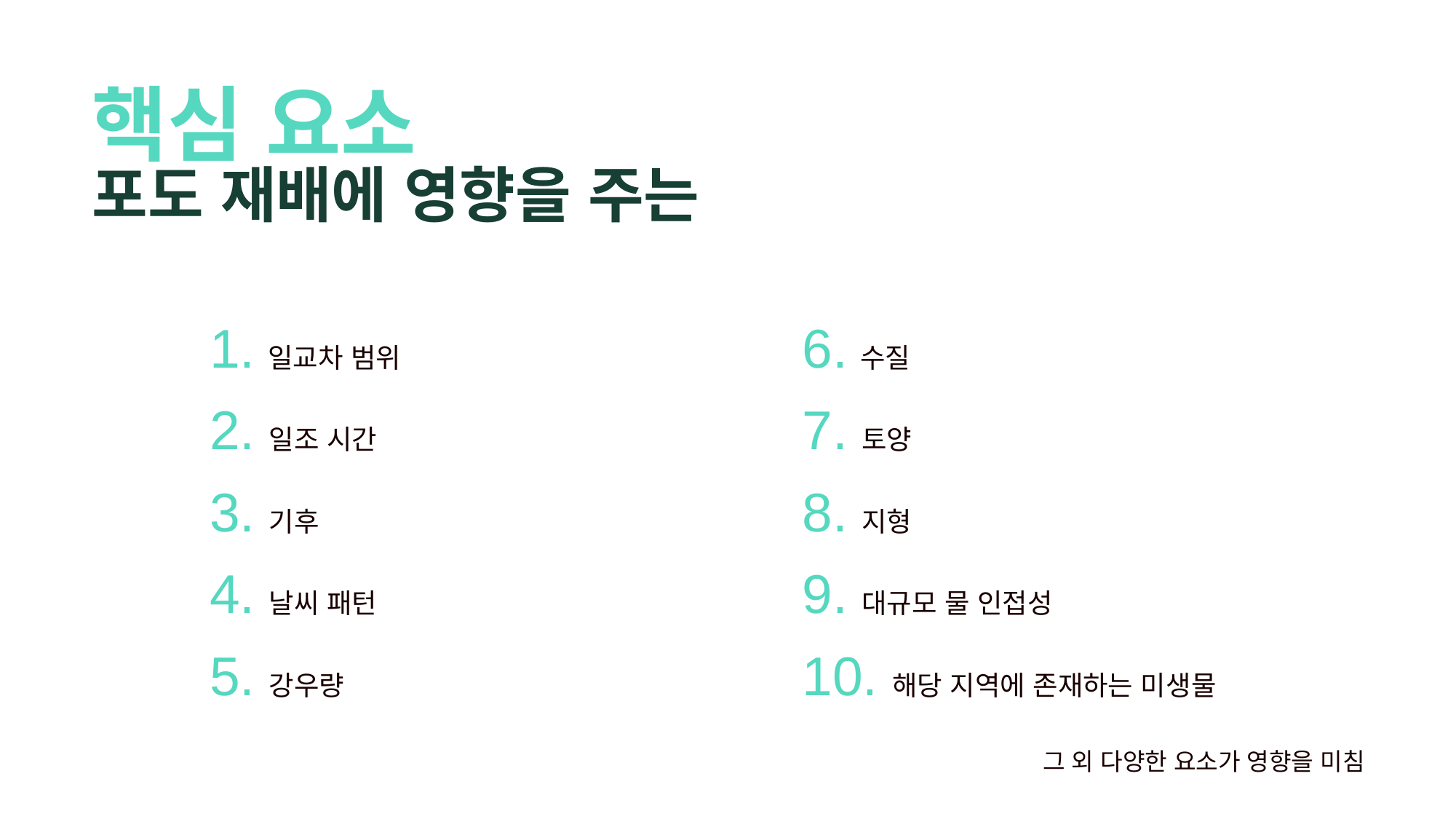

# 핵심 요소 포도 재배에 영향을 주는
 일교차 범위
 일조 시간
 기후
 날씨 패턴
 강우량
 수질
 토양
 지형
 대규모 물 인접성
 해당 지역에 존재하는 미생물
그 외 다양한 요소가 영향을 미침